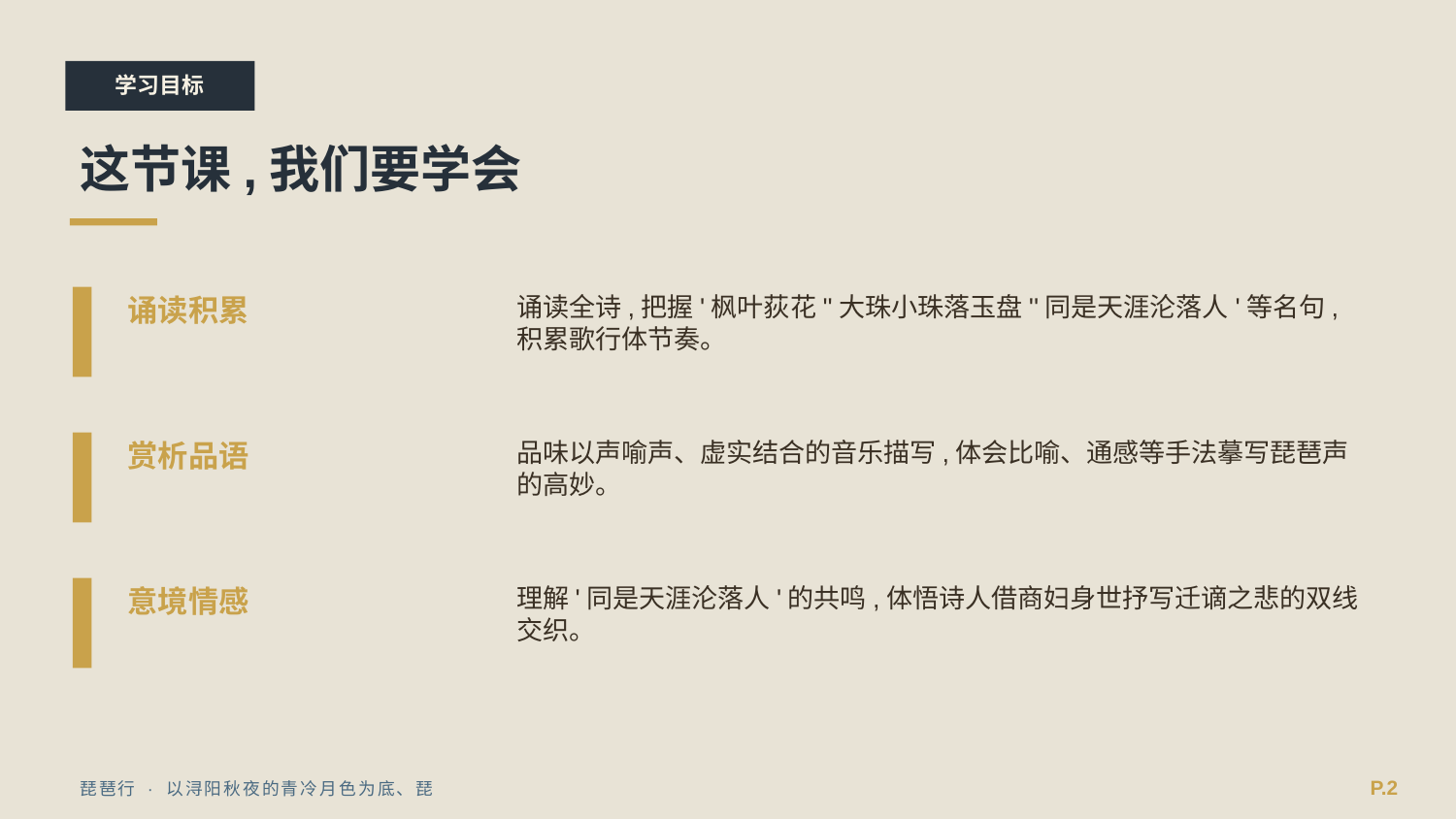

学习目标

这节课,我们要学会

诵读积累
诵读全诗,把握'枫叶荻花''大珠小珠落玉盘''同是天涯沦落人'等名句,积累歌行体节奏。

赏析品语
品味以声喻声、虚实结合的音乐描写,体会比喻、通感等手法摹写琵琶声的高妙。

意境情感
理解'同是天涯沦落人'的共鸣,体悟诗人借商妇身世抒写迁谪之悲的双线交织。

P.2
琵琶行 · 以浔阳秋夜的青冷月色为底、琵